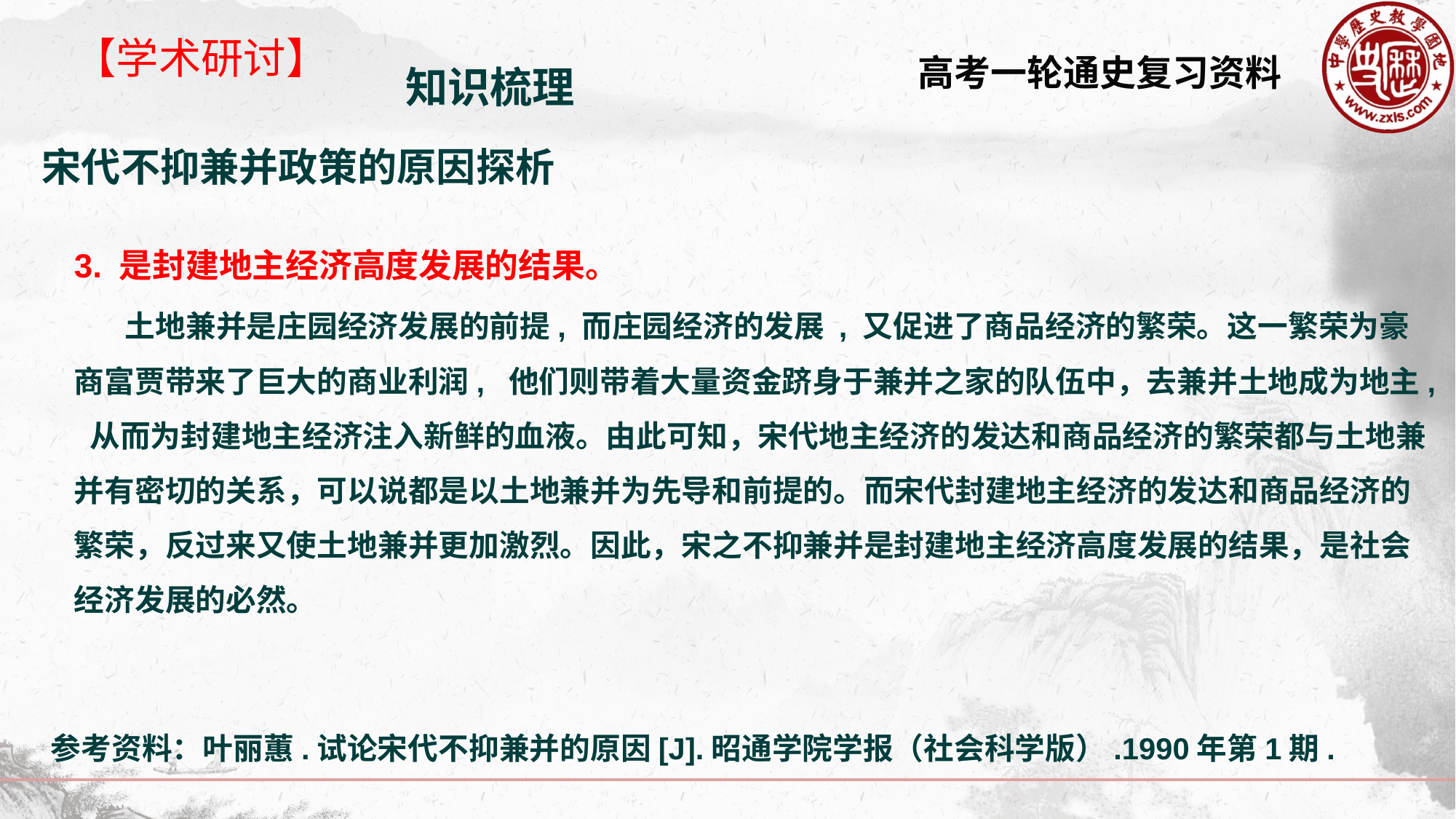

【学术研讨】
知识梳理
宋代不抑兼并政策的原因探析
3. 是封建地主经济高度发展的结果。
      土地兼并是庄园经济发展的前提, 而庄园经济的发展 , 又促进了商品经济的繁荣。这一繁荣为豪商富贾带来了巨大的商业利润,  他们则带着大量资金跻身于兼并之家的队伍中，去兼并土地成为地主, 从而为封建地主经济注入新鲜的血液。由此可知，宋代地主经济的发达和商品经济的繁荣都与土地兼 并有密切的关系，可以说都是以土地兼并为先导和前提的。而宋代封建地主经济的发达和商品经济的 繁荣，反过来又使土地兼并更加激烈。因此，宋之不抑兼并是封建地主经济高度发展的结果，是社会经济发展的必然。
参考资料：叶丽蕙.试论宋代不抑兼并的原因[J].昭通学院学报（社会科学版）.1990年第1期.